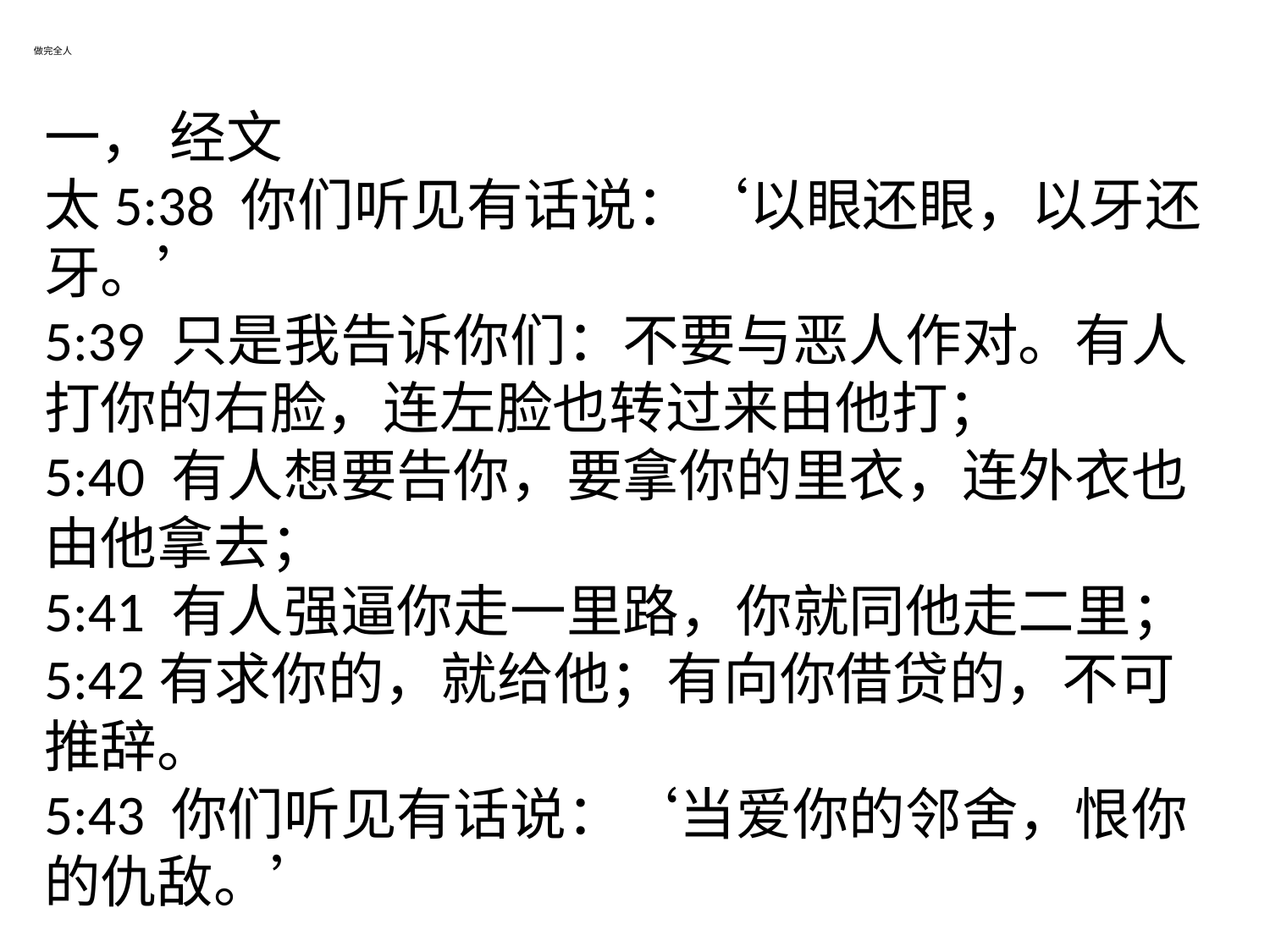

# 做完全人
一， 经文
太5:38 你们听见有话说：‘以眼还眼，以牙还牙。’
5:39 只是我告诉你们：不要与恶人作对。有人打你的右脸，连左脸也转过来由他打；
5:40 有人想要告你，要拿你的里衣，连外衣也由他拿去；
5:41 有人强逼你走一里路，你就同他走二里；
5:42有求你的，就给他；有向你借贷的，不可推辞。
5:43 你们听见有话说：‘当爱你的邻舍，恨你的仇敌。’